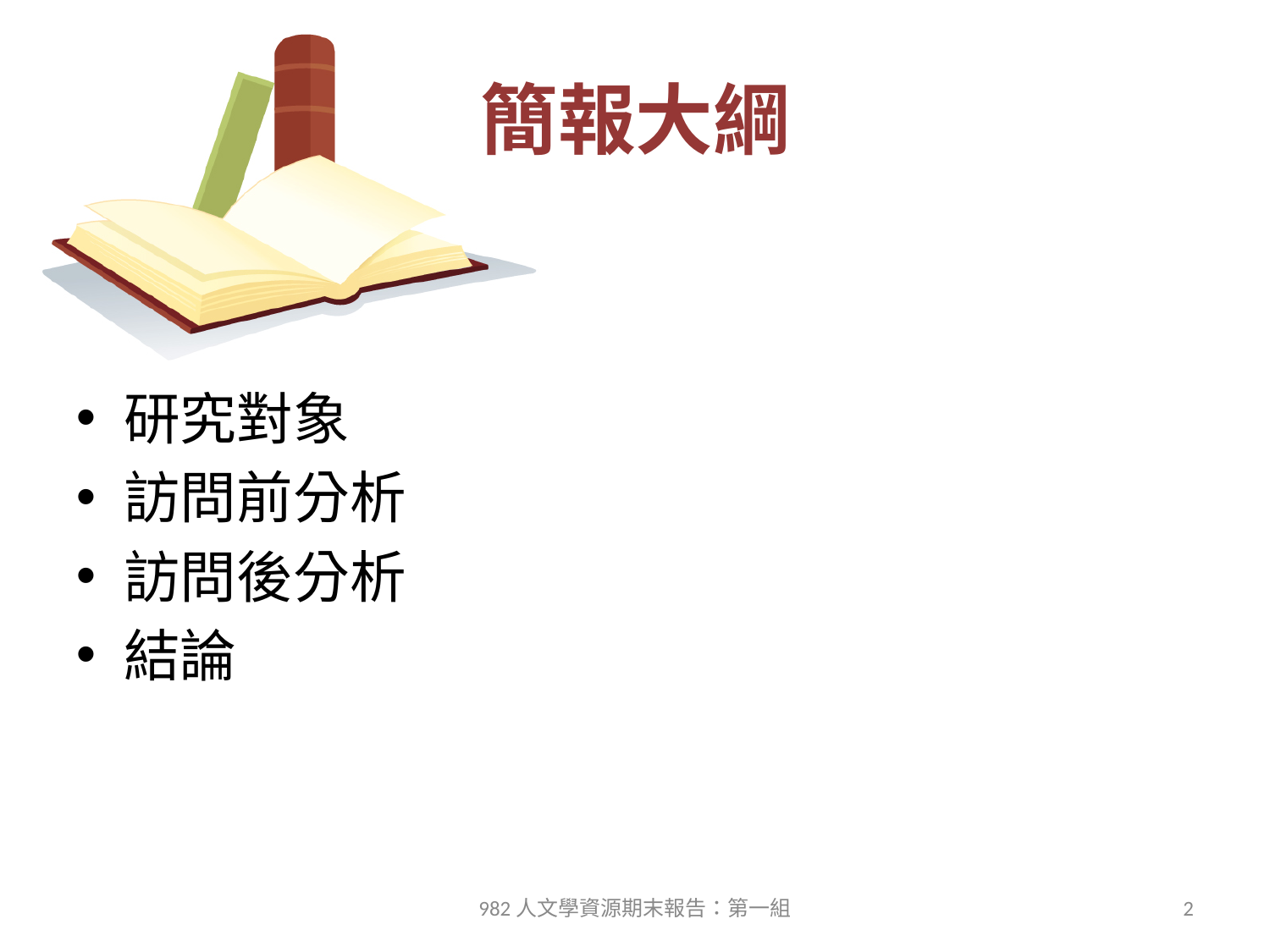

# 簡報大綱
研究對象
訪問前分析
訪問後分析
結論
982人文學資源期末報告：第一組
2